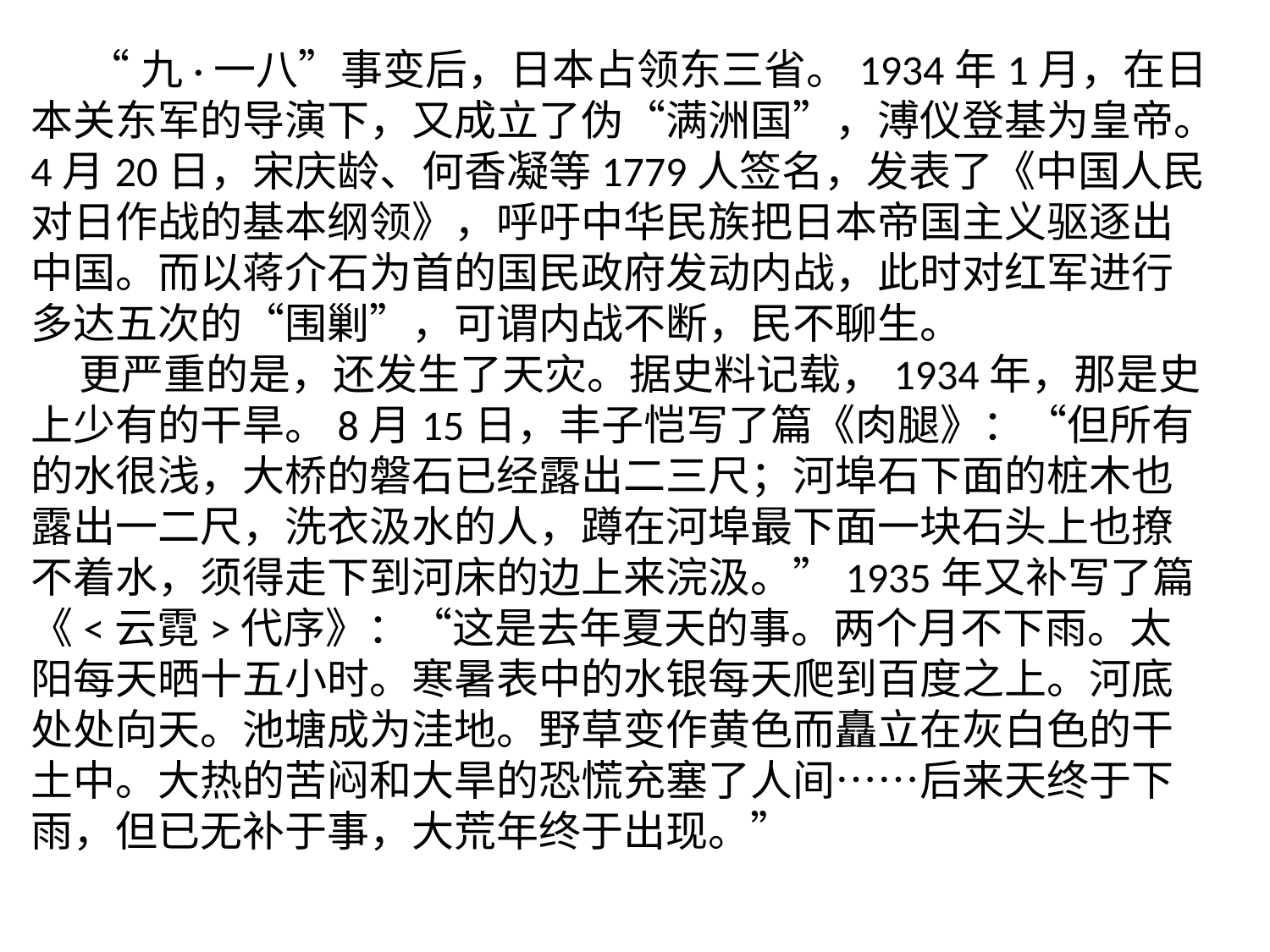

“九·一八”事变后，日本占领东三省。1934年1月，在日本关东军的导演下，又成立了伪“满洲国”，溥仪登基为皇帝。4月20日，宋庆龄、何香凝等1779人签名，发表了《中国人民对日作战的基本纲领》，呼吁中华民族把日本帝国主义驱逐出中国。而以蒋介石为首的国民政府发动内战，此时对红军进行多达五次的“围剿”，可谓内战不断，民不聊生。
    更严重的是，还发生了天灾。据史料记载，1934年，那是史上少有的干旱。8月15日，丰子恺写了篇《肉腿》：“但所有的水很浅，大桥的磐石已经露出二三尺；河埠石下面的桩木也露出一二尺，洗衣汲水的人，蹲在河埠最下面一块石头上也撩不着水，须得走下到河床的边上来浣汲。”1935年又补写了篇《<云霓>代序》：“这是去年夏天的事。两个月不下雨。太阳每天晒十五小时。寒暑表中的水银每天爬到百度之上。河底处处向天。池塘成为洼地。野草变作黄色而矗立在灰白色的干土中。大热的苦闷和大旱的恐慌充塞了人间……后来天终于下雨，但已无补于事，大荒年终于出现。”